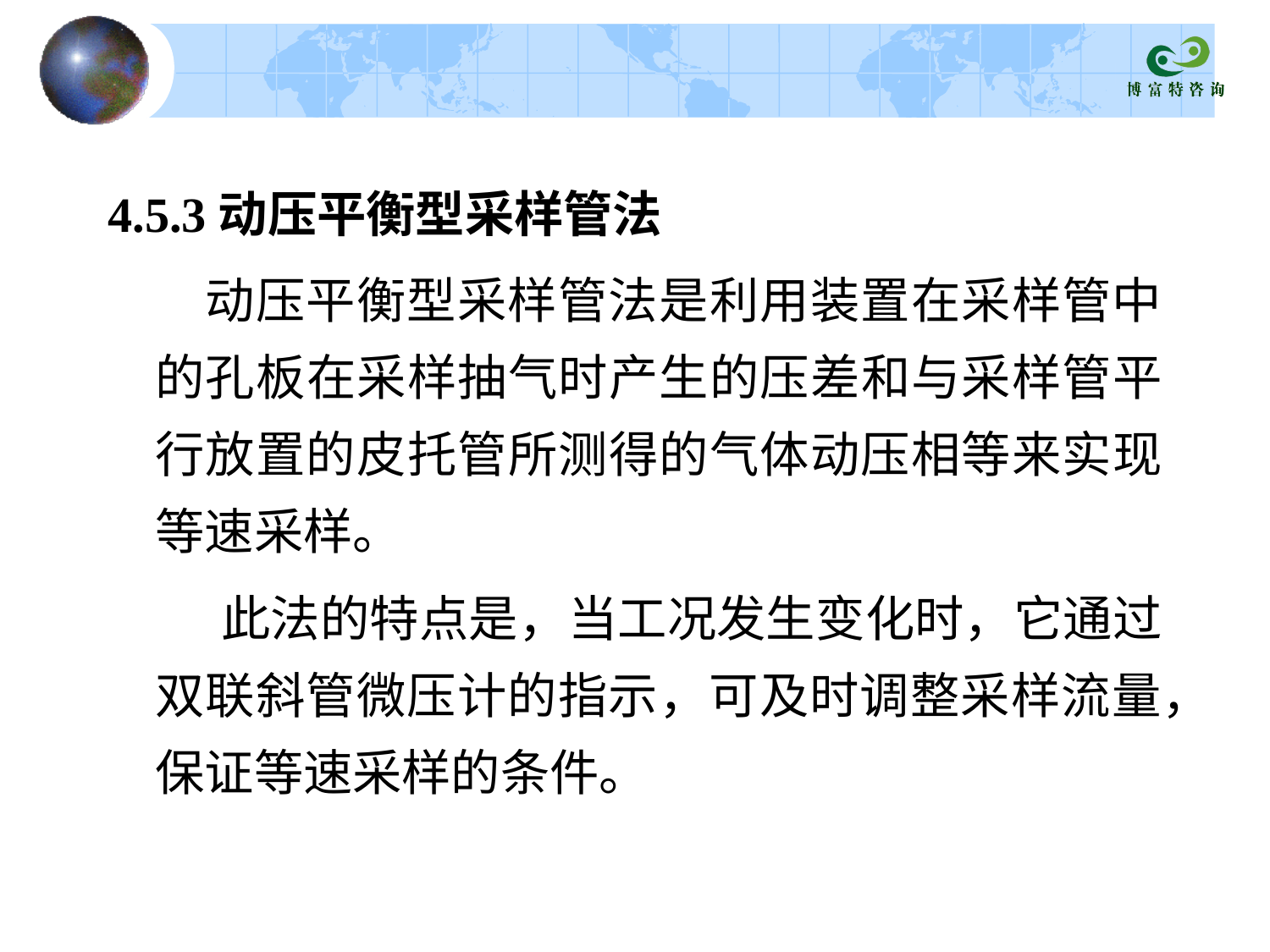

4.5.3动压平衡型采样管法
       动压平衡型采样管法是利用装置在采样管中的孔板在采样抽气时产生的压差和与采样管平行放置的皮托管所测得的气体动压相等来实现等速采样。
         此法的特点是，当工况发生变化时，它通过双联斜管微压计的指示，可及时调整采样流量，保证等速采样的条件。